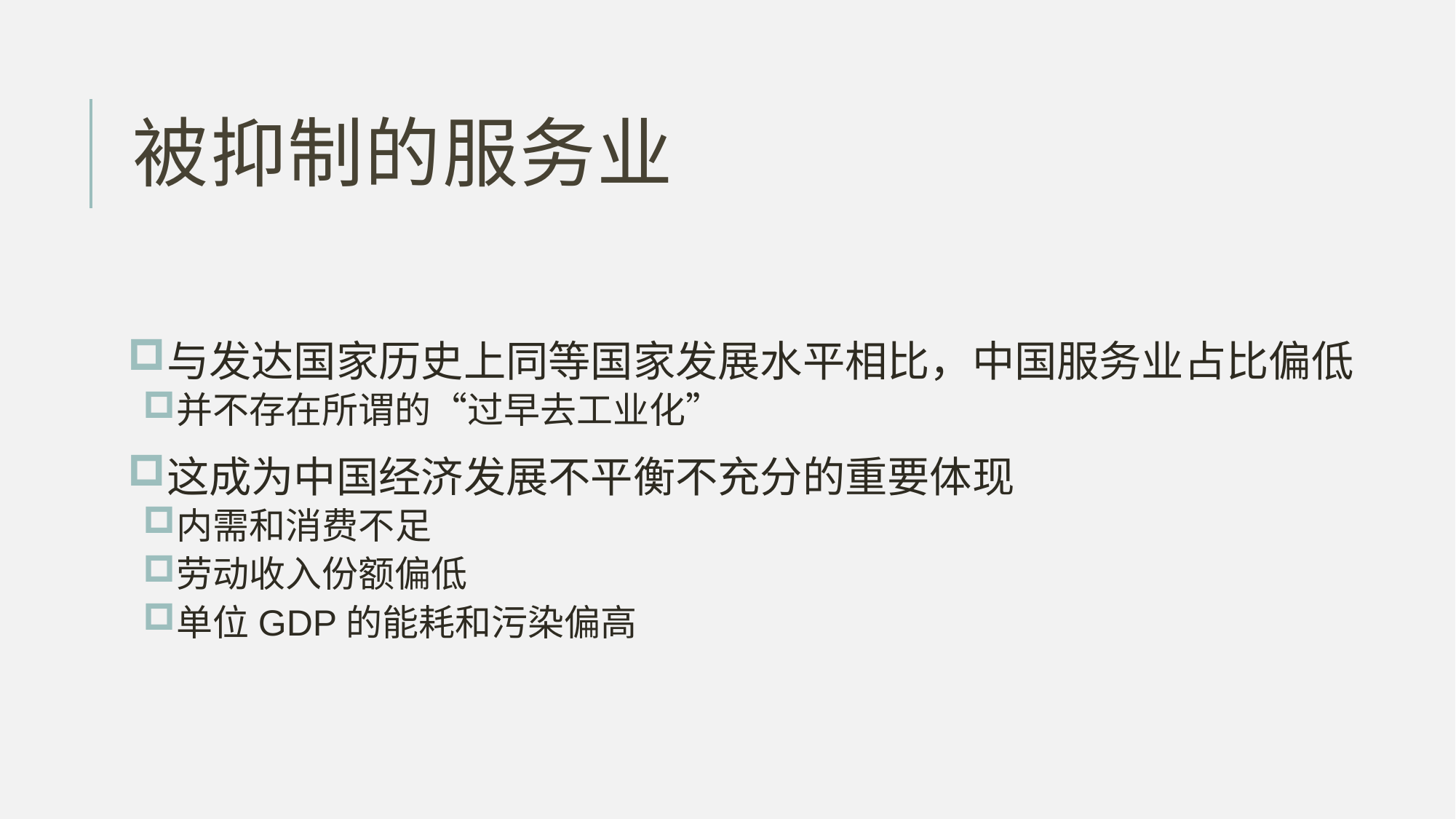

# 被抑制的服务业
与发达国家历史上同等国家发展水平相比，中国服务业占比偏低
并不存在所谓的“过早去工业化”
这成为中国经济发展不平衡不充分的重要体现
内需和消费不足
劳动收入份额偏低
单位GDP的能耗和污染偏高